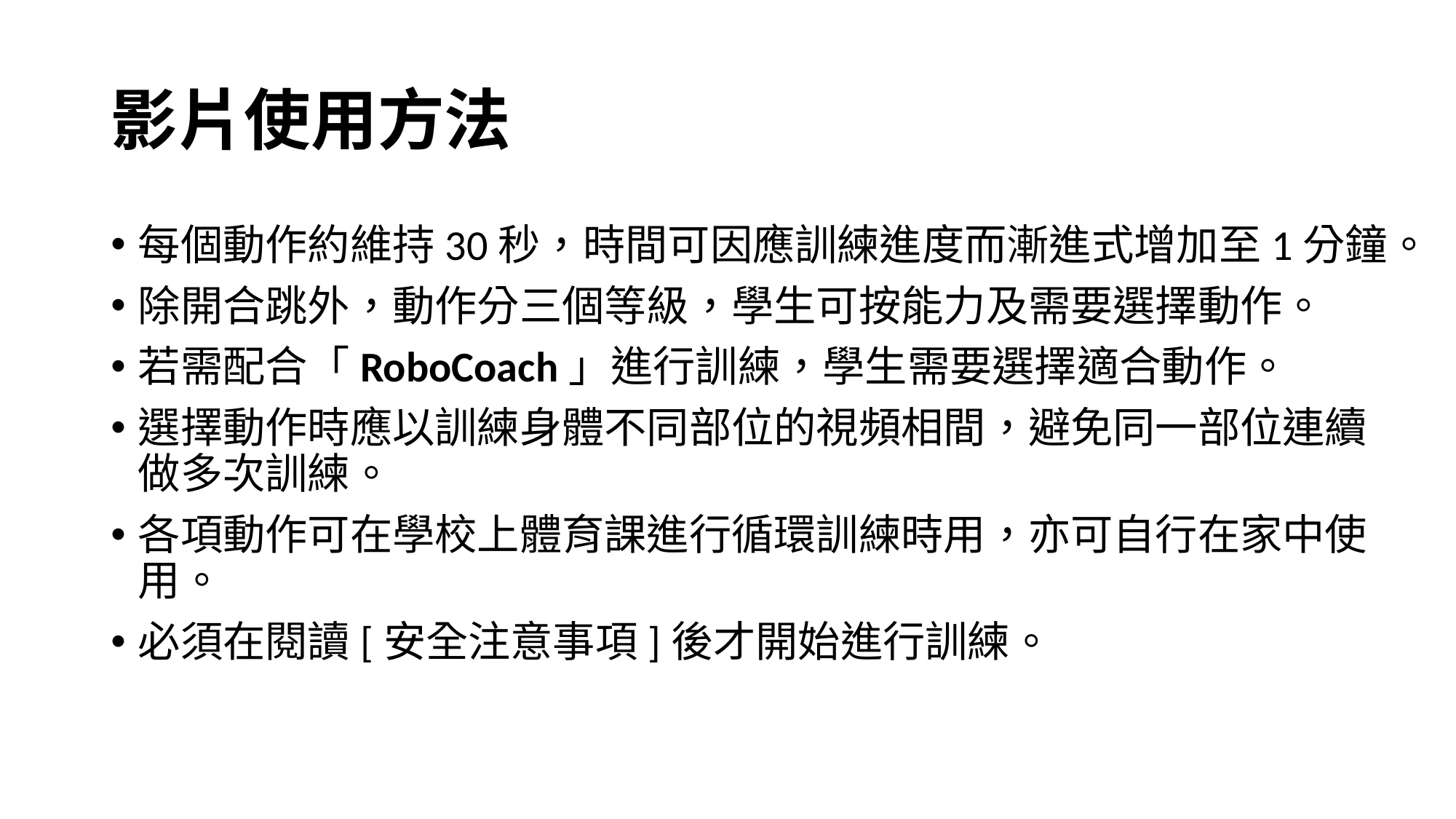

# 影片使用方法
每個動作約維持30秒，時間可因應訓練進度而漸進式增加至1分鐘。
除開合跳外，動作分三個等級，學生可按能力及需要選擇動作。
若需配合「RoboCoach」進行訓練，學生需要選擇適合動作。
選擇動作時應以訓練身體不同部位的視頻相間，避免同一部位連續做多次訓練。
各項動作可在學校上體育課進行循環訓練時用，亦可自行在家中使用。
必須在閱讀[安全注意事項]後才開始進行訓練。